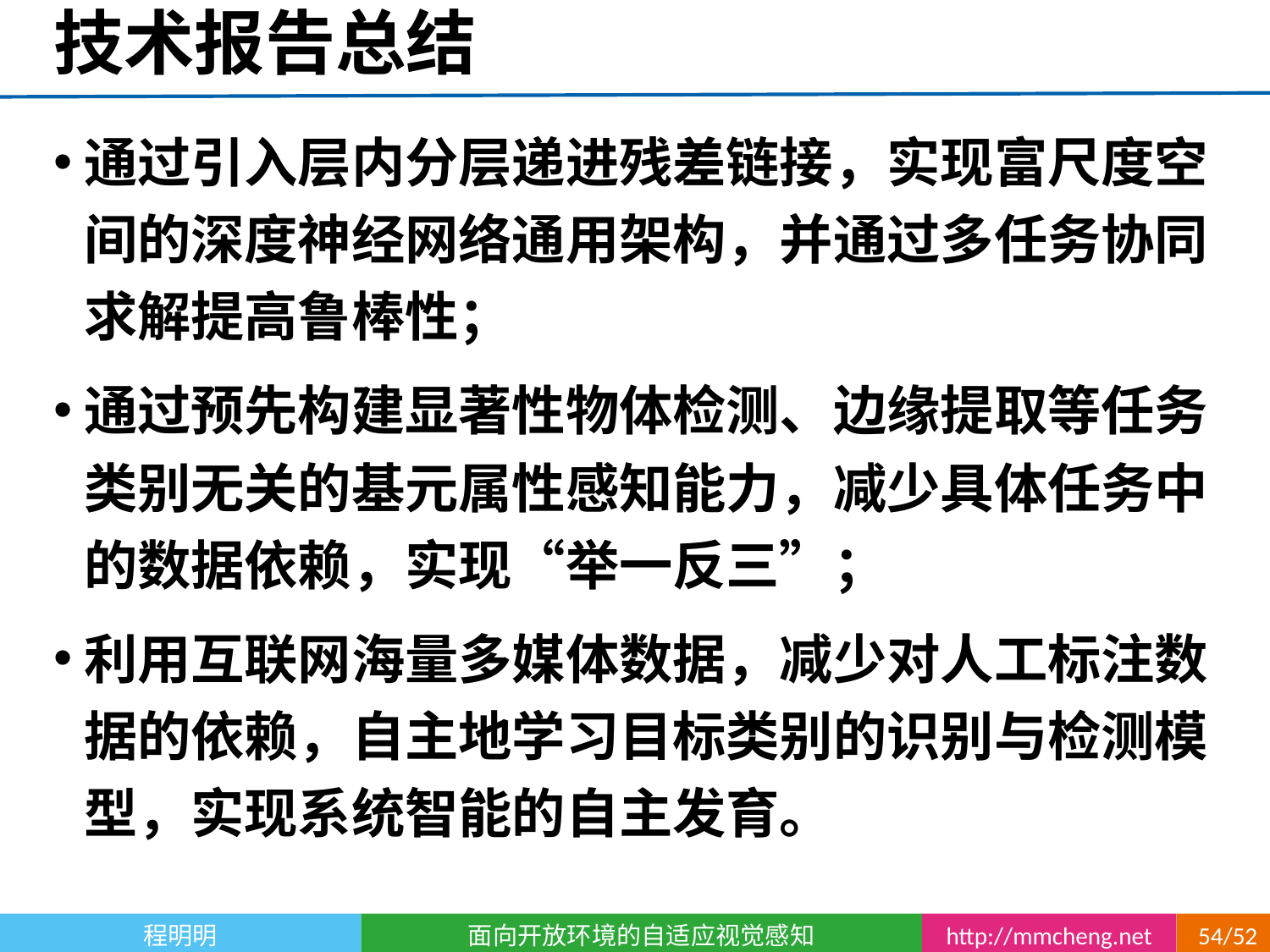

# 技术报告总结
通过引入层内分层递进残差链接，实现富尺度空间的深度神经网络通用架构，并通过多任务协同求解提高鲁棒性；
通过预先构建显著性物体检测、边缘提取等任务类别无关的基元属性感知能力，减少具体任务中的数据依赖，实现“举一反三”；
利用互联网海量多媒体数据，减少对人工标注数据的依赖，自主地学习目标类别的识别与检测模型，实现系统智能的自主发育。